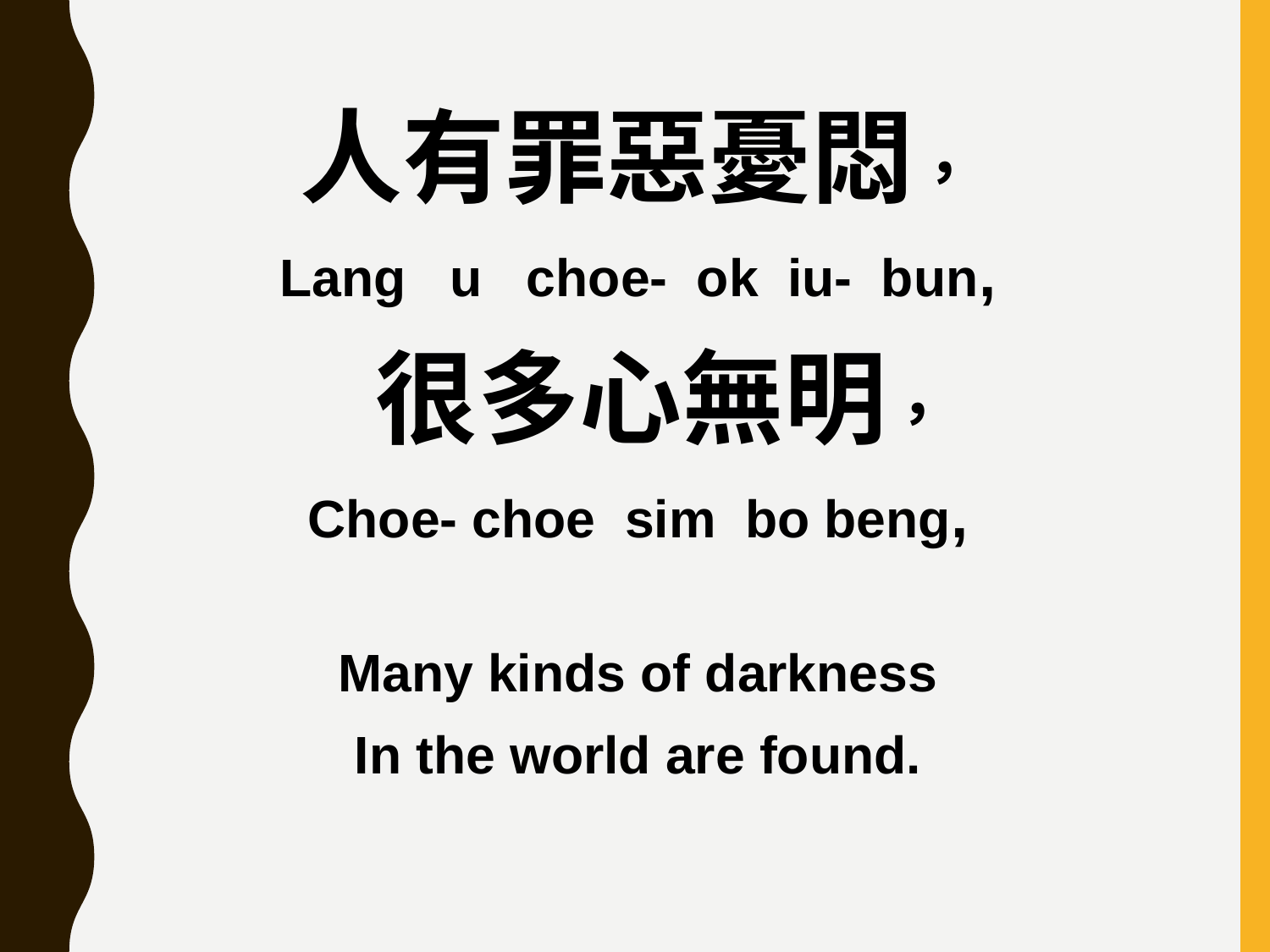

人有罪惡憂悶，
Lang   u   choe-  ok  iu-  bun,
 很多心無明，
Choe- choe  sim  bo beng,

Many kinds of darkness
In the world are found.